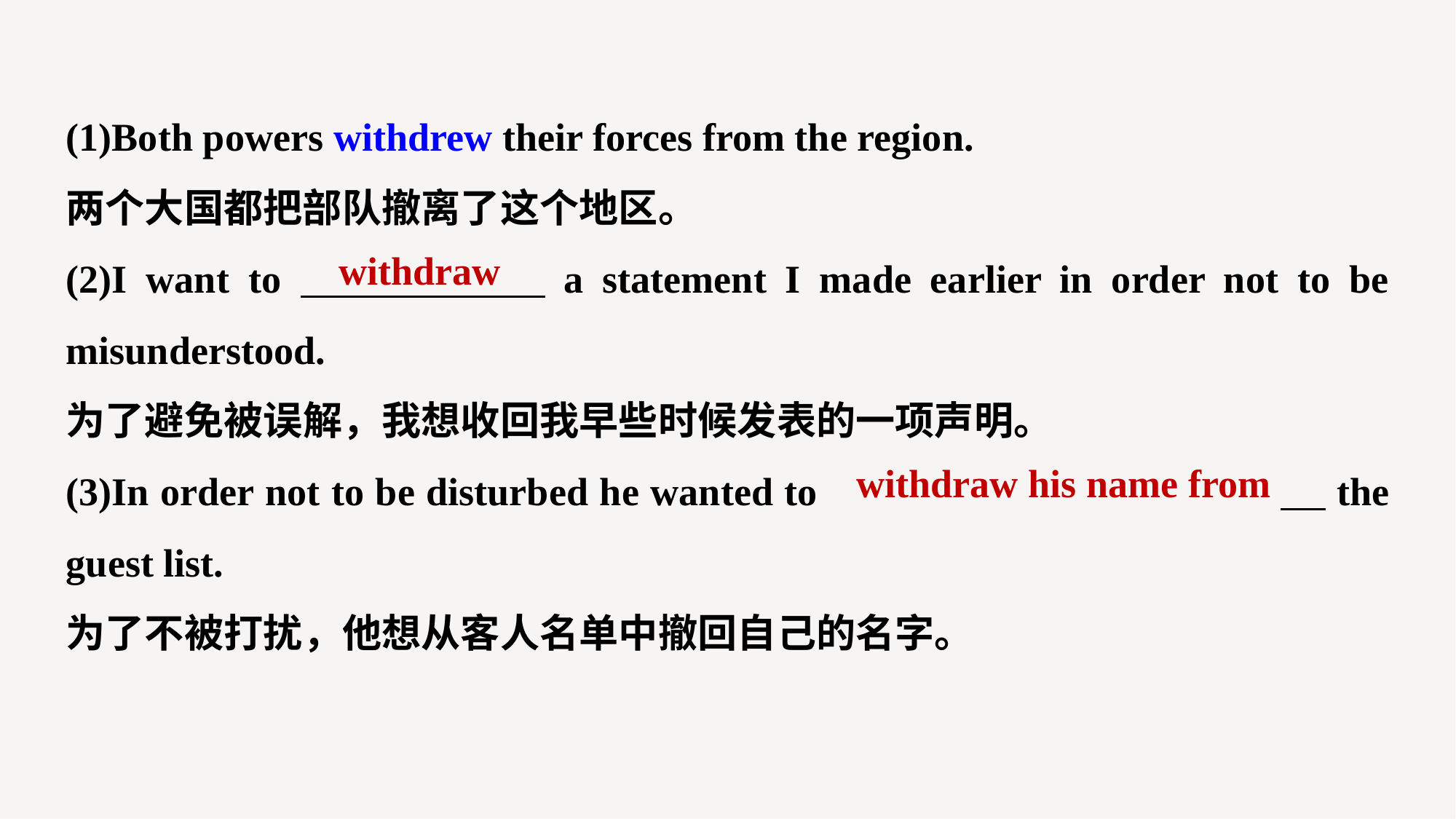

(1)Both powers withdrew their forces from the region.
两个大国都把部队撤离了这个地区。
(2)I want to               a statement I made earlier in order not to be misunderstood.
为了避免被误解，我想收回我早些时候发表的一项声明。
(3)In order not to be disturbed he wanted to 					     the guest list.
为了不被打扰，他想从客人名单中撤回自己的名字。
withdraw
withdraw his name from